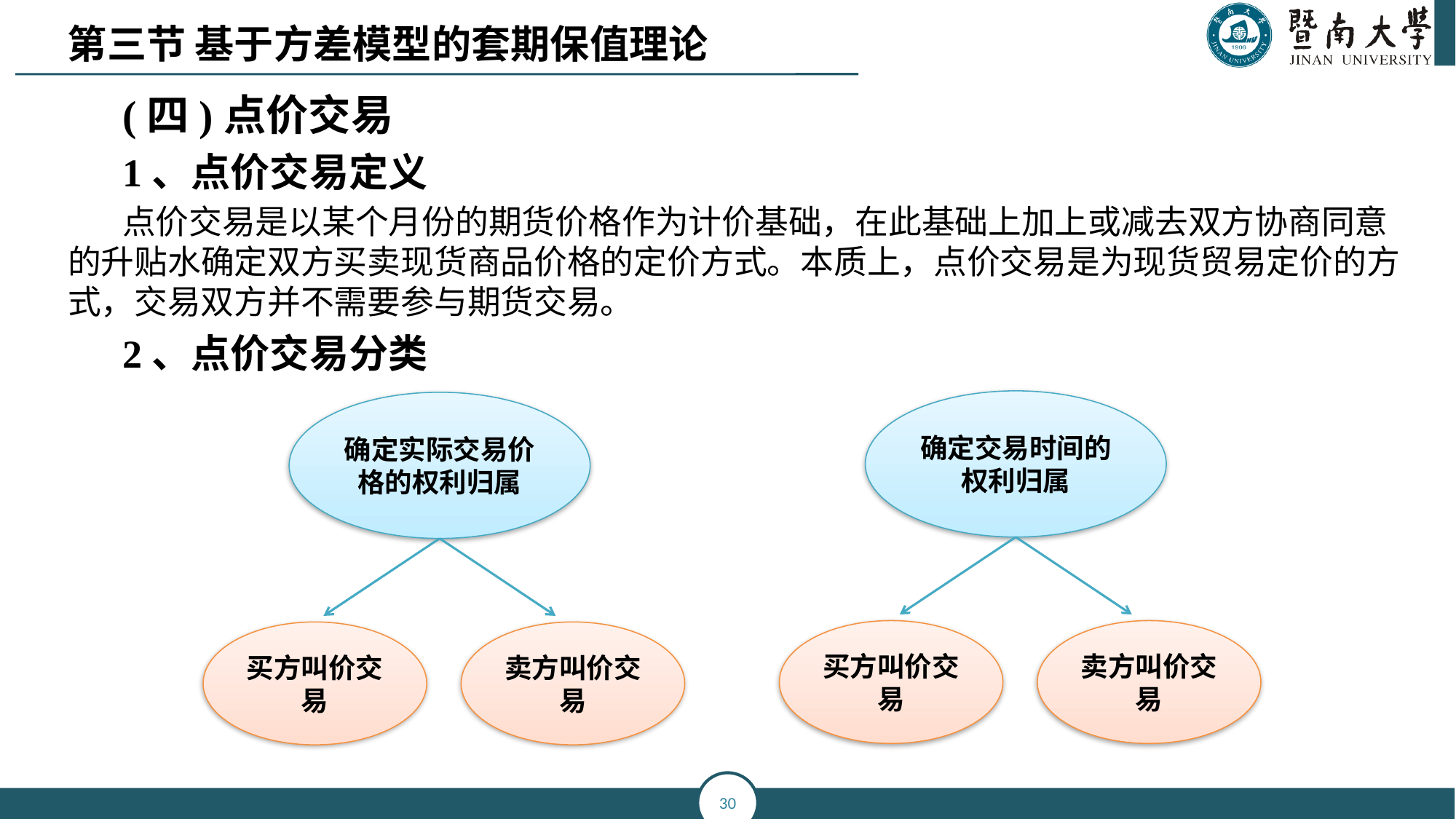

第三节 基于方差模型的套期保值理论
(四)点价交易
1、点价交易定义
点价交易是以某个月份的期货价格作为计价基础，在此基础上加上或减去双方协商同意的升贴水确定双方买卖现货商品价格的定价方式。本质上，点价交易是为现货贸易定价的方式，交易双方并不需要参与期货交易。
2、点价交易分类
确定交易时间的权利归属
确定实际交易价格的权利归属
买方叫价交易
卖方叫价交易
买方叫价交易
卖方叫价交易